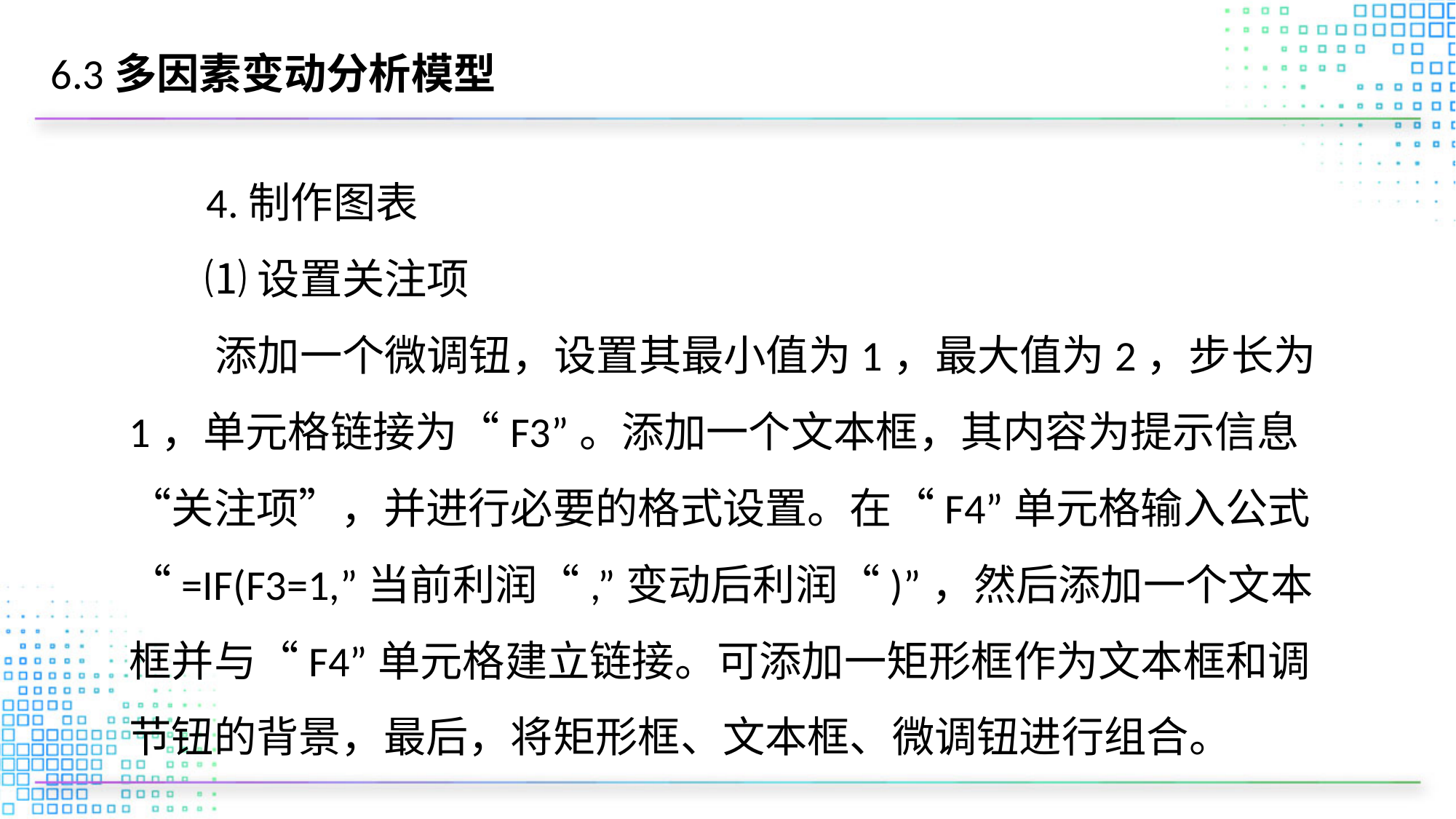

# 6.3多因素变动分析模型
        4.制作图表
        ⑴设置关注项
        添加一个微调钮，设置其最小值为1，最大值为2，步长为1，单元格链接为“F3”。添加一个文本框，其内容为提示信息“关注项”，并进行必要的格式设置。在“F4”单元格输入公式“=IF(F3=1,”当前利润“,”变动后利润“)”，然后添加一个文本框并与“F4”单元格建立链接。可添加一矩形框作为文本框和调节钮的背景，最后，将矩形框、文本框、微调钮进行组合。